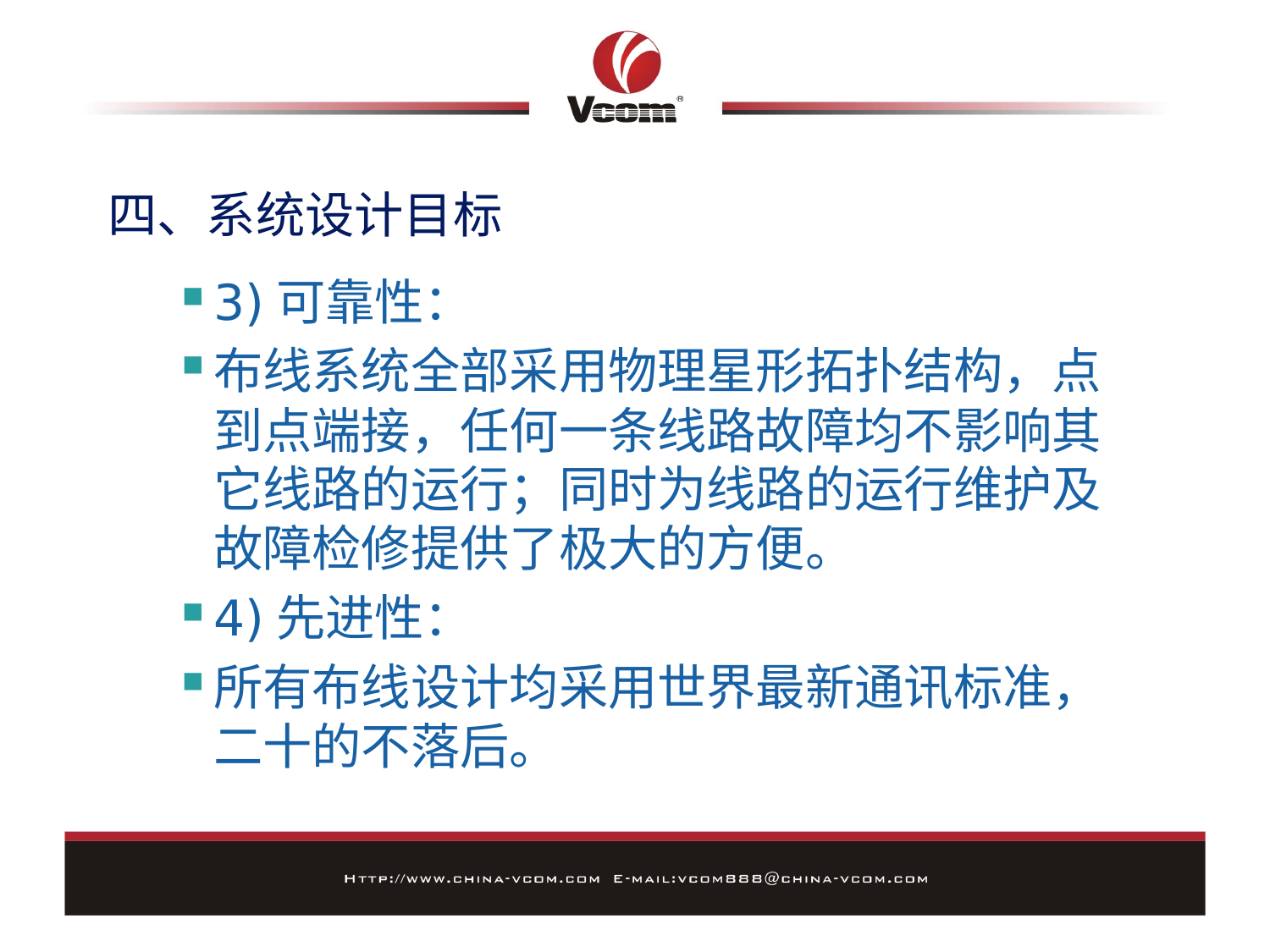

# 四、系统设计目标
3)可靠性：
布线系统全部采用物理星形拓扑结构，点到点端接，任何一条线路故障均不影响其它线路的运行；同时为线路的运行维护及故障检修提供了极大的方便。
4)先进性：
所有布线设计均采用世界最新通讯标准，二十的不落后。